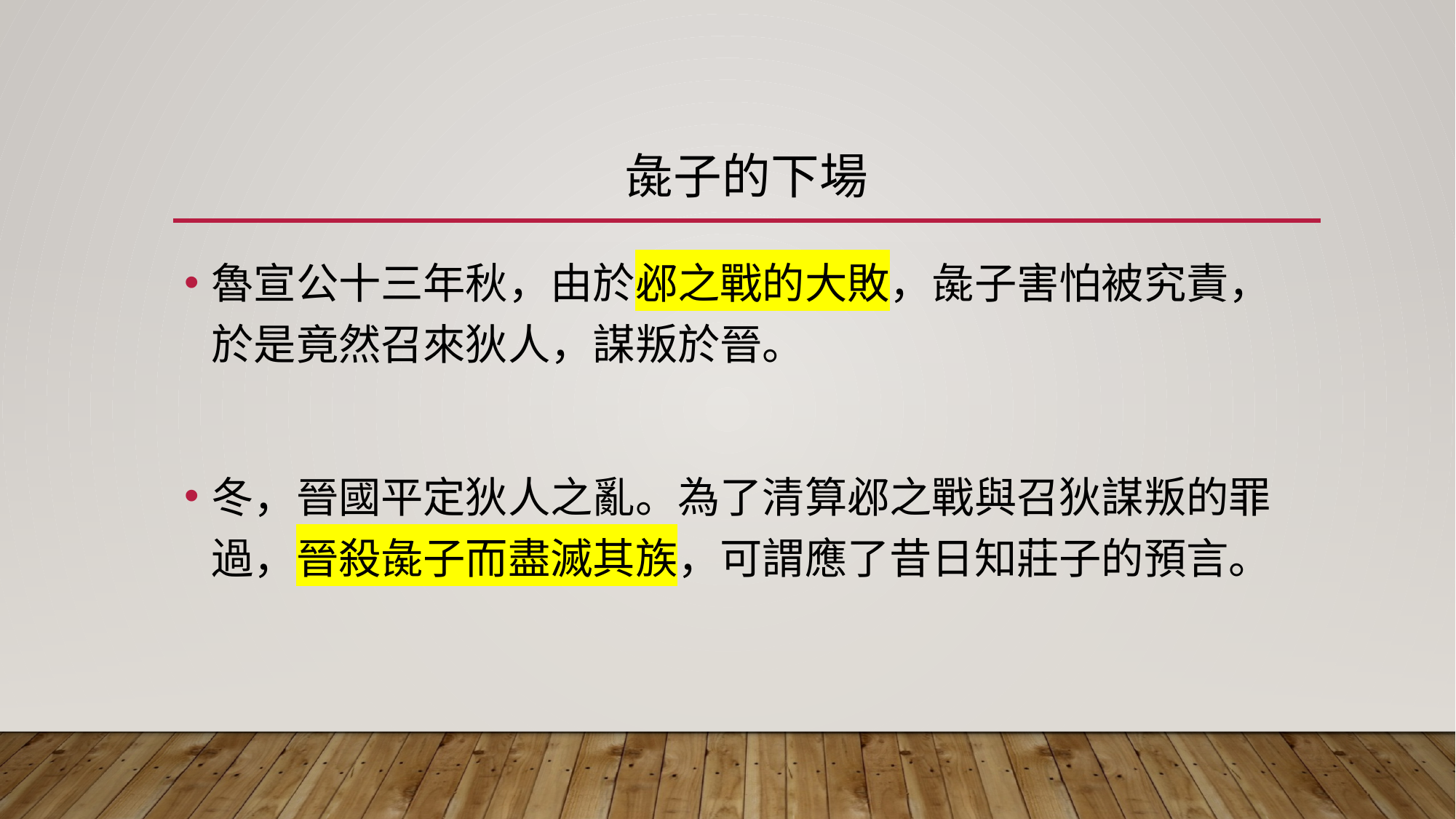

# 彘子的下場
魯宣公十三年秋，由於邲之戰的大敗，彘子害怕被究責，於是竟然召來狄人，謀叛於晉。

冬，晉國平定狄人之亂。為了清算邲之戰與召狄謀叛的罪過，晉殺彘子而盡滅其族，可謂應了昔日知莊子的預言。